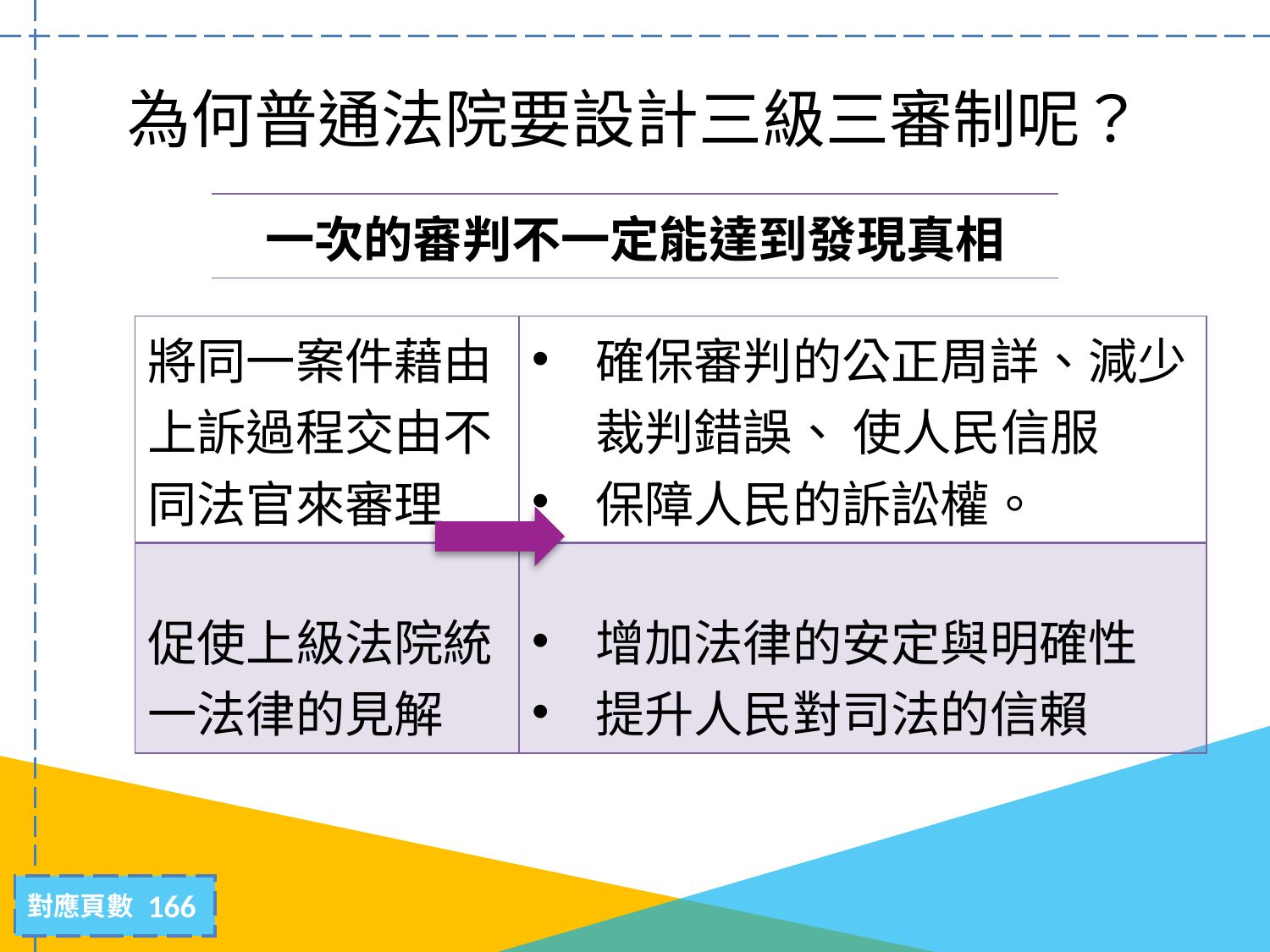

# 為何普通法院要設計三級三審制呢？
| 一次的審判不一定能達到發現真相 |
| --- |
| 將同一案件藉由上訴過程交由不同法官來審理 | 確保審判的公正周詳、減少裁判錯誤、 使人民信服 保障人民的訴訟權。 |
| --- | --- |
| 促使上級法院統一法律的見解 | 增加法律的安定與明確性 提升人民對司法的信賴 |

166